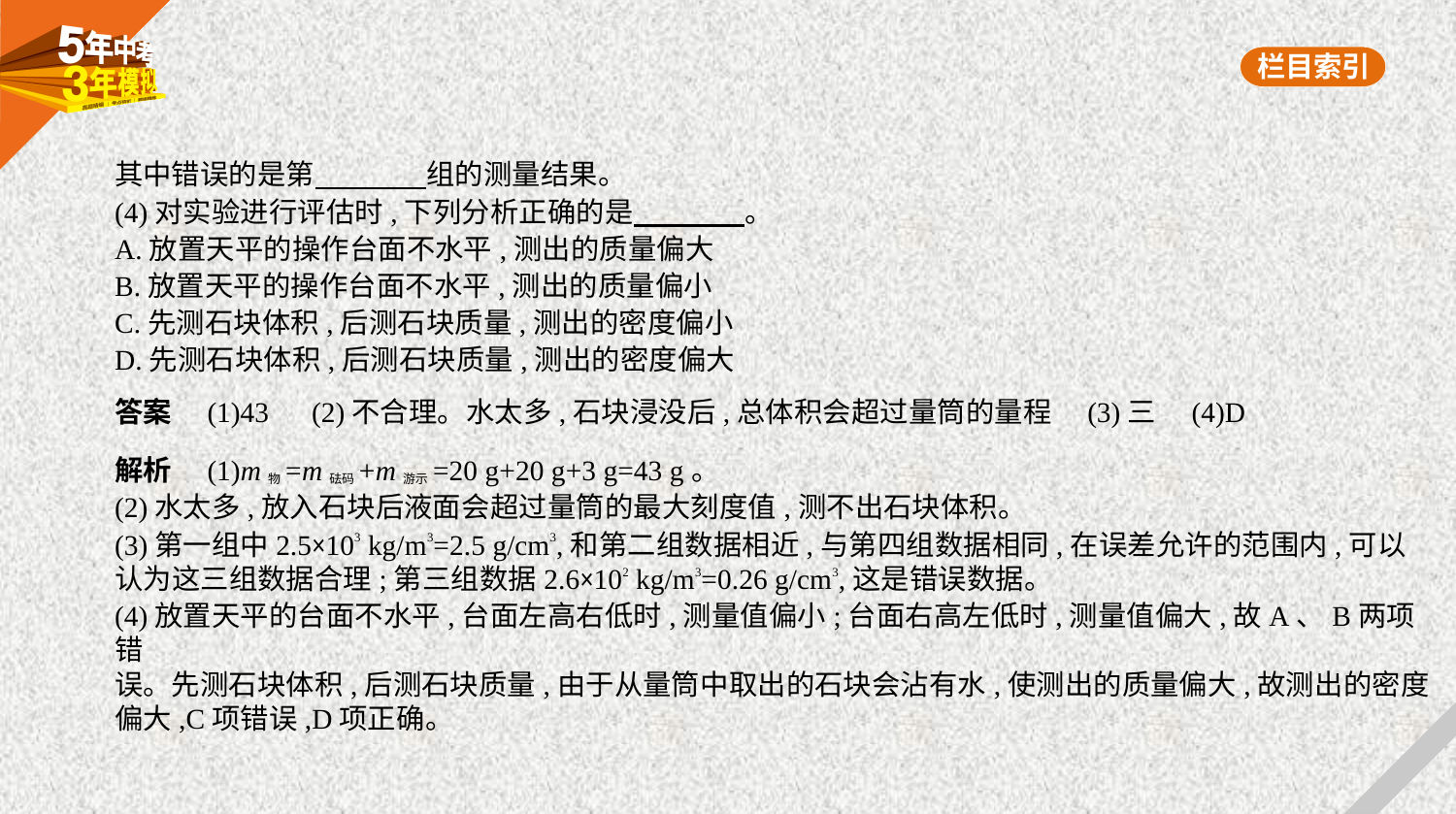

其中错误的是第　　　    组的测量结果。
(4)对实验进行评估时,下列分析正确的是　　　    。
A.放置天平的操作台面不水平,测出的质量偏大
B.放置天平的操作台面不水平,测出的质量偏小
C.先测石块体积,后测石块质量,测出的密度偏小
D.先测石块体积,后测石块质量,测出的密度偏大
答案　(1)43　(2)不合理。水太多,石块浸没后,总体积会超过量筒的量程　(3)三　(4)D
解析　(1)m物=m砝码+m游示=20 g+20 g+3 g=43 g。
(2)水太多,放入石块后液面会超过量筒的最大刻度值,测不出石块体积。
(3)第一组中2.5×103 kg/m3=2.5 g/cm3,和第二组数据相近,与第四组数据相同,在误差允许的范围内,可以
认为这三组数据合理;第三组数据2.6×102 kg/m3=0.26 g/cm3,这是错误数据。
(4)放置天平的台面不水平,台面左高右低时,测量值偏小;台面右高左低时,测量值偏大,故A、B两项错
误。先测石块体积,后测石块质量,由于从量筒中取出的石块会沾有水,使测出的质量偏大,故测出的密度
偏大,C项错误,D项正确。